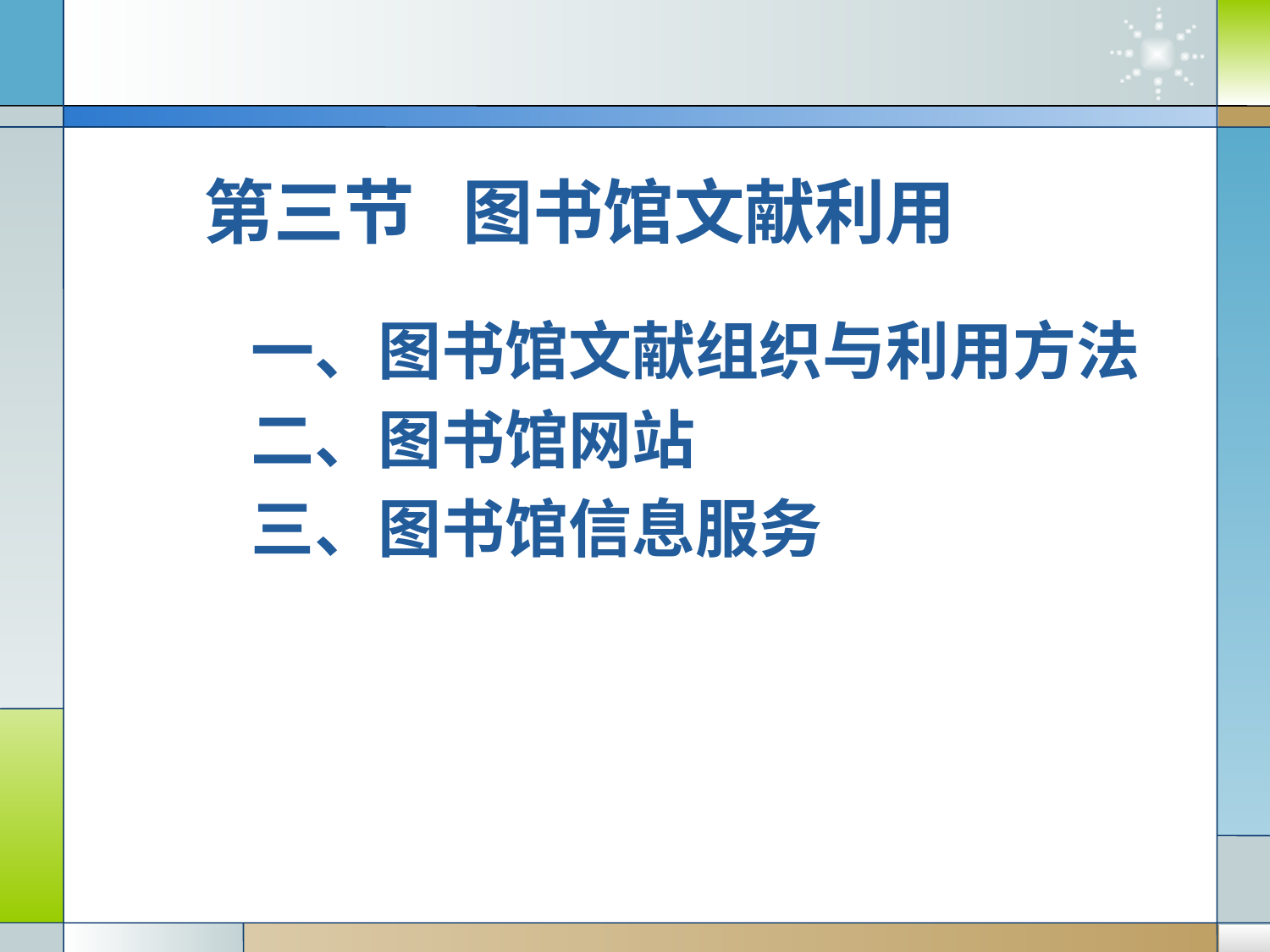

第三节   图书馆文献利用
一、图书馆文献组织与利用方法
二、图书馆网站
三、图书馆信息服务